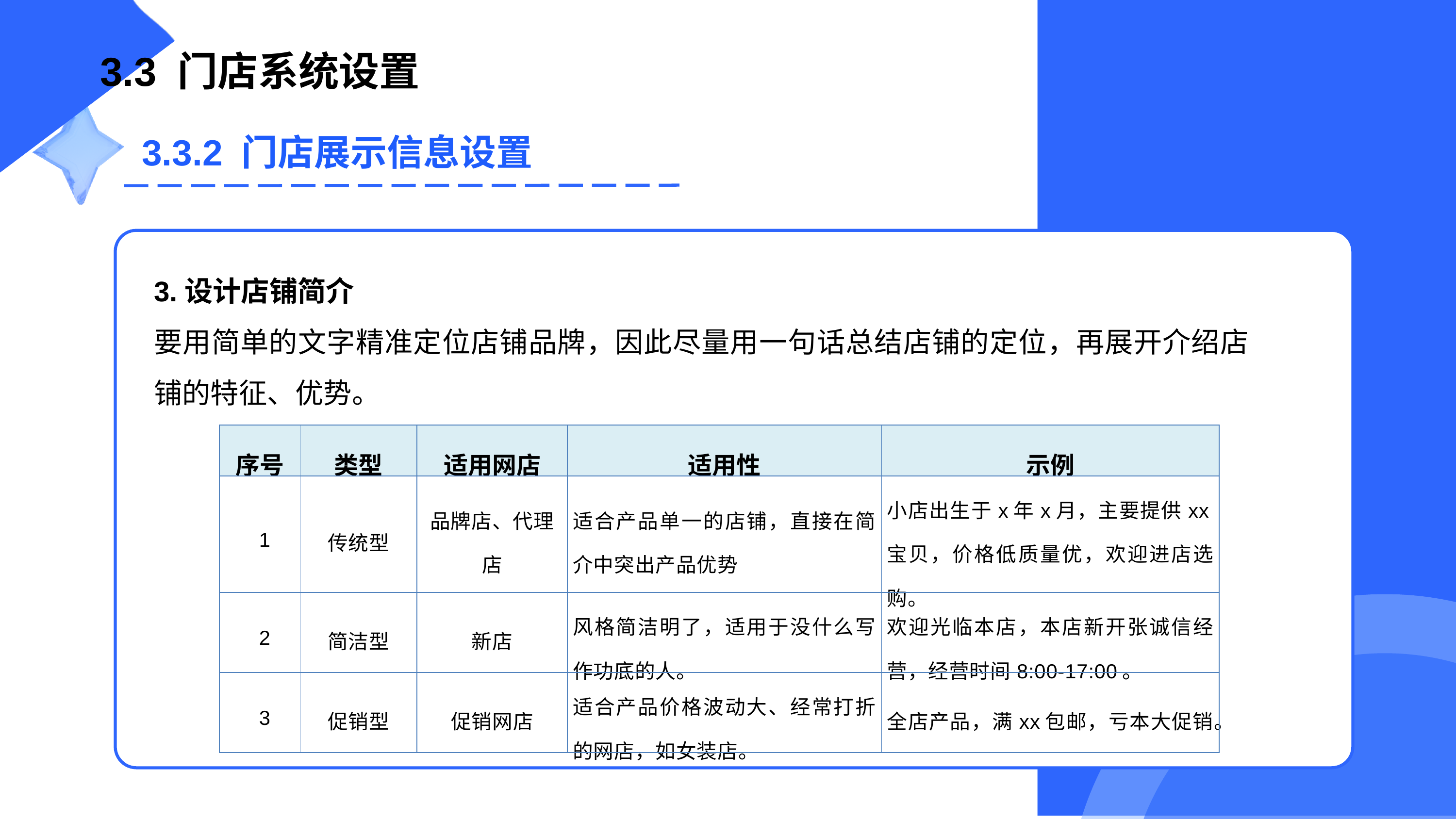

3.3 门店系统设置

3.3.2 门店展示信息设置

3.设计店铺简介
要用简单的文字精准定位店铺品牌，因此尽量用一句话总结店铺的定位，再展开介绍店铺的特征、优势。
| 序号 | 类型 | 适用网店 | 适用性 | 示例 |
| --- | --- | --- | --- | --- |
| 1 | 传统型 | 品牌店、代理店 | 适合产品单一的店铺，直接在简介中突出产品优势 | 小店出生于x年x月，主要提供xx宝贝，价格低质量优，欢迎进店选购。 |
| 2 | 简洁型 | 新店 | 风格简洁明了，适用于没什么写作功底的人。 | 欢迎光临本店，本店新开张诚信经营，经营时间8:00-17:00。 |
| 3 | 促销型 | 促销网店 | 适合产品价格波动大、经常打折的网店，如女装店。 | 全店产品，满xx包邮，亏本大促销。 |